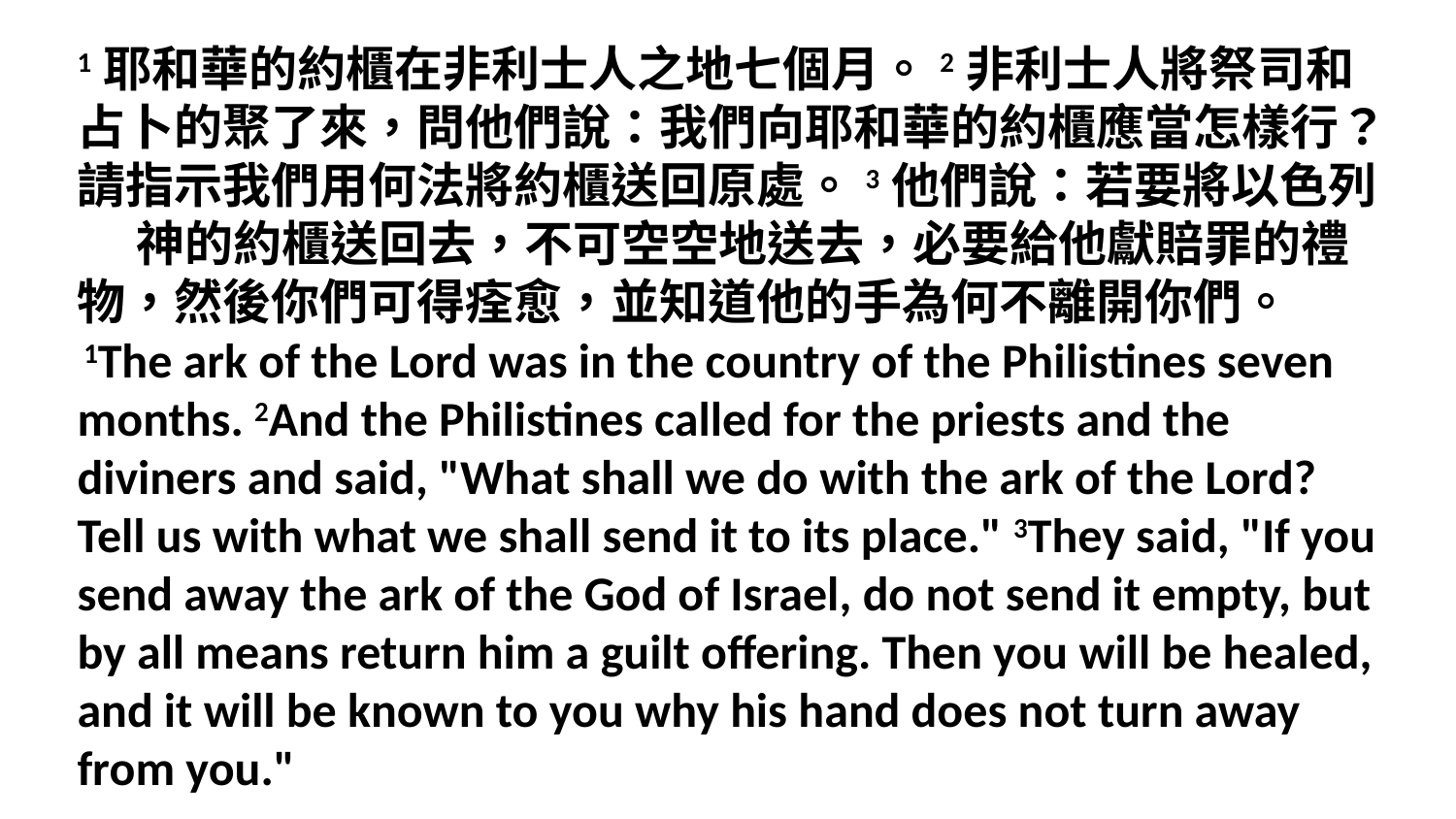

1耶和華的約櫃在非利士人之地七個月。2非利士人將祭司和占卜的聚了來，問他們說：我們向耶和華的約櫃應當怎樣行？請指示我們用何法將約櫃送回原處。3他們說：若要將以色列　 神的約櫃送回去，不可空空地送去，必要給他獻賠罪的禮物，然後你們可得痊愈，並知道他的手為何不離開你們。
 1The ark of the Lord was in the country of the Philistines seven months. 2And the Philistines called for the priests and the diviners and said, "What shall we do with the ark of the Lord? Tell us with what we shall send it to its place." 3They said, "If you send away the ark of the God of Israel, do not send it empty, but by all means return him a guilt offering. Then you will be healed, and it will be known to you why his hand does not turn away from you."